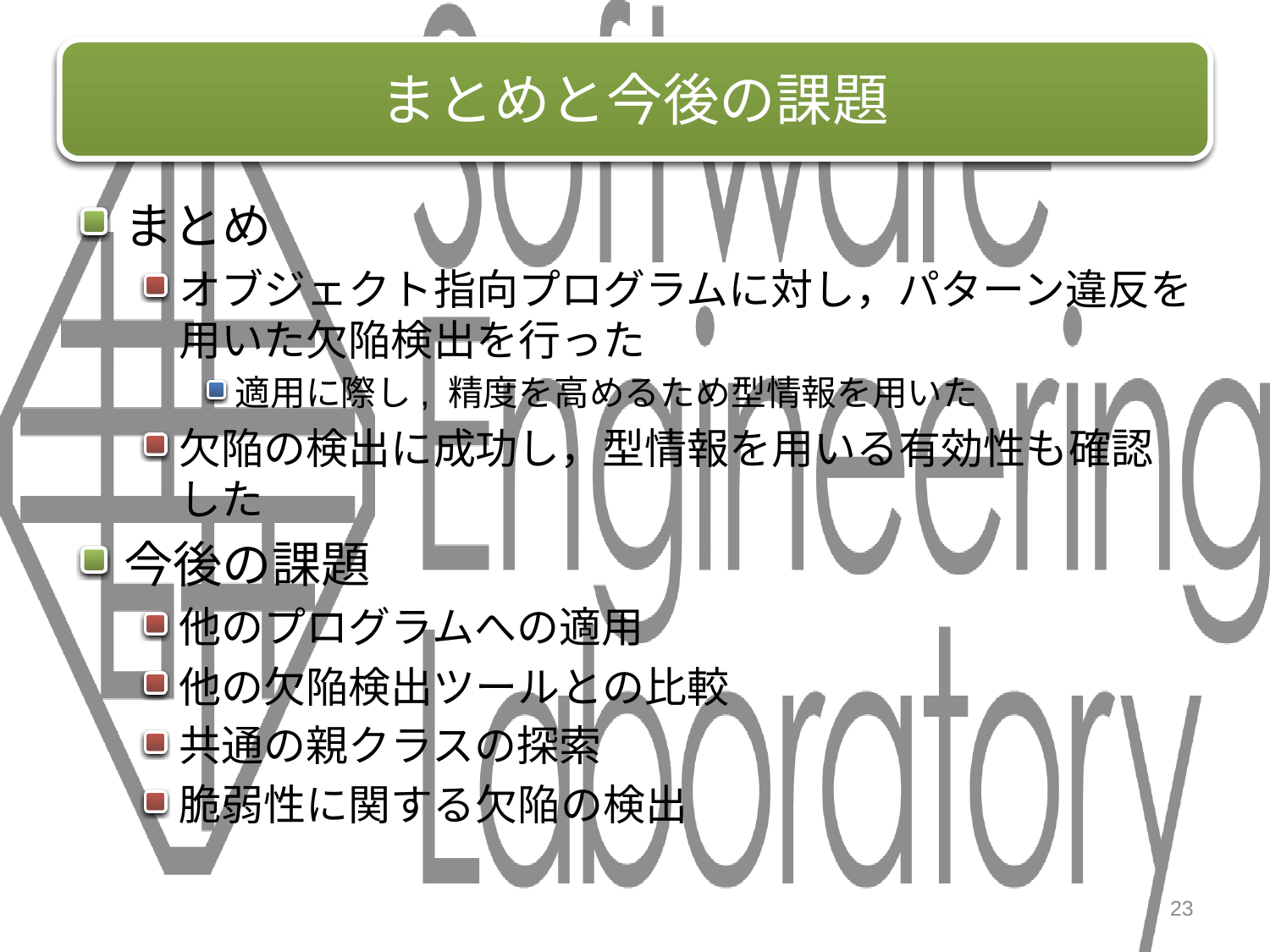

# まとめと今後の課題
まとめ
オブジェクト指向プログラムに対し，パターン違反を用いた欠陥検出を行った
適用に際し, 精度を高めるため型情報を用いた
欠陥の検出に成功し，型情報を用いる有効性も確認した
今後の課題
他のプログラムへの適用
他の欠陥検出ツールとの比較
共通の親クラスの探索
脆弱性に関する欠陥の検出

23